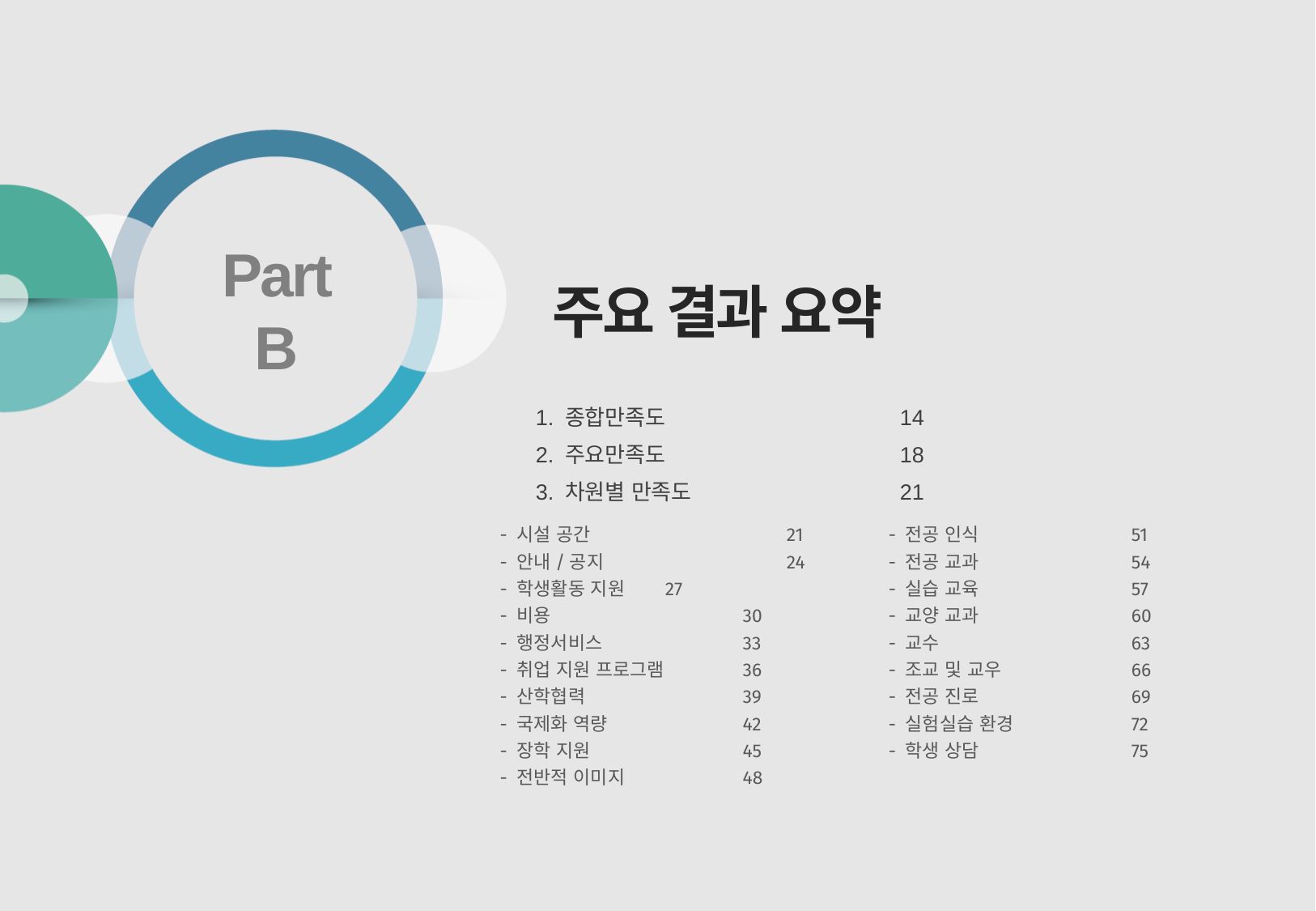

# 주요 결과 요약
Part B
1. 종합만족도		14
2. 주요만족도		18
3. 차원별 만족도		21

- 시설 공간		21
- 안내/공지		24
- 학생활동 지원	27
- 비용		30
- 행정서비스		33
- 취업 지원 프로그램	36
- 산학협력		39
- 국제화 역량		42
- 장학 지원		45
- 전반적 이미지	48
- 전공 인식		51
- 전공 교과		54
- 실습 교육		57
- 교양 교과		60
- 교수		63
- 조교 및 교우		66
- 전공 진로		69
- 실험실습 환경	72
- 학생 상담		75